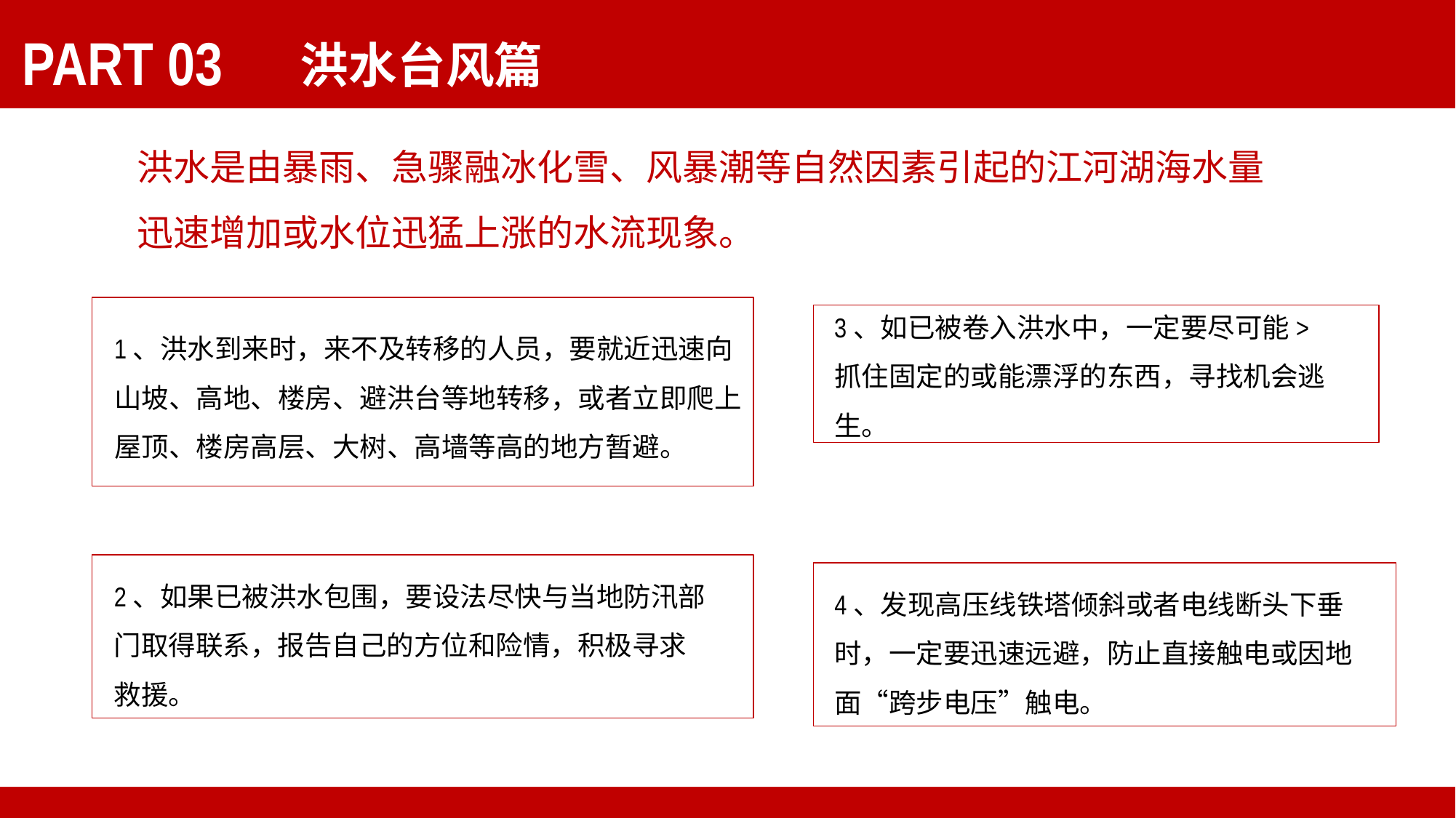

洪水台风篇
PART 03
洪水是由暴雨、急骤融冰化雪、风暴潮等自然因素引起的江河湖海水量迅速增加或水位迅猛上涨的水流现象。

1、洪水到来时，来不及转移的人员，要就近迅速向山坡、高地、楼房、避洪台等地转移，或者立即爬上屋顶、楼房高层、大树、高墙等高的地方暂避。

3、如已被卷入洪水中，一定要尽可能>抓住固定的或能漂浮的东西，寻找机会逃生。

2、如果已被洪水包围，要设法尽快与当地防汛部门取得联系，报告自己的方位和险情，积极寻求救援。

4、发现高压线铁塔倾斜或者电线断头下垂时，一定要迅速远避，防止直接触电或因地面“跨步电压”触电。